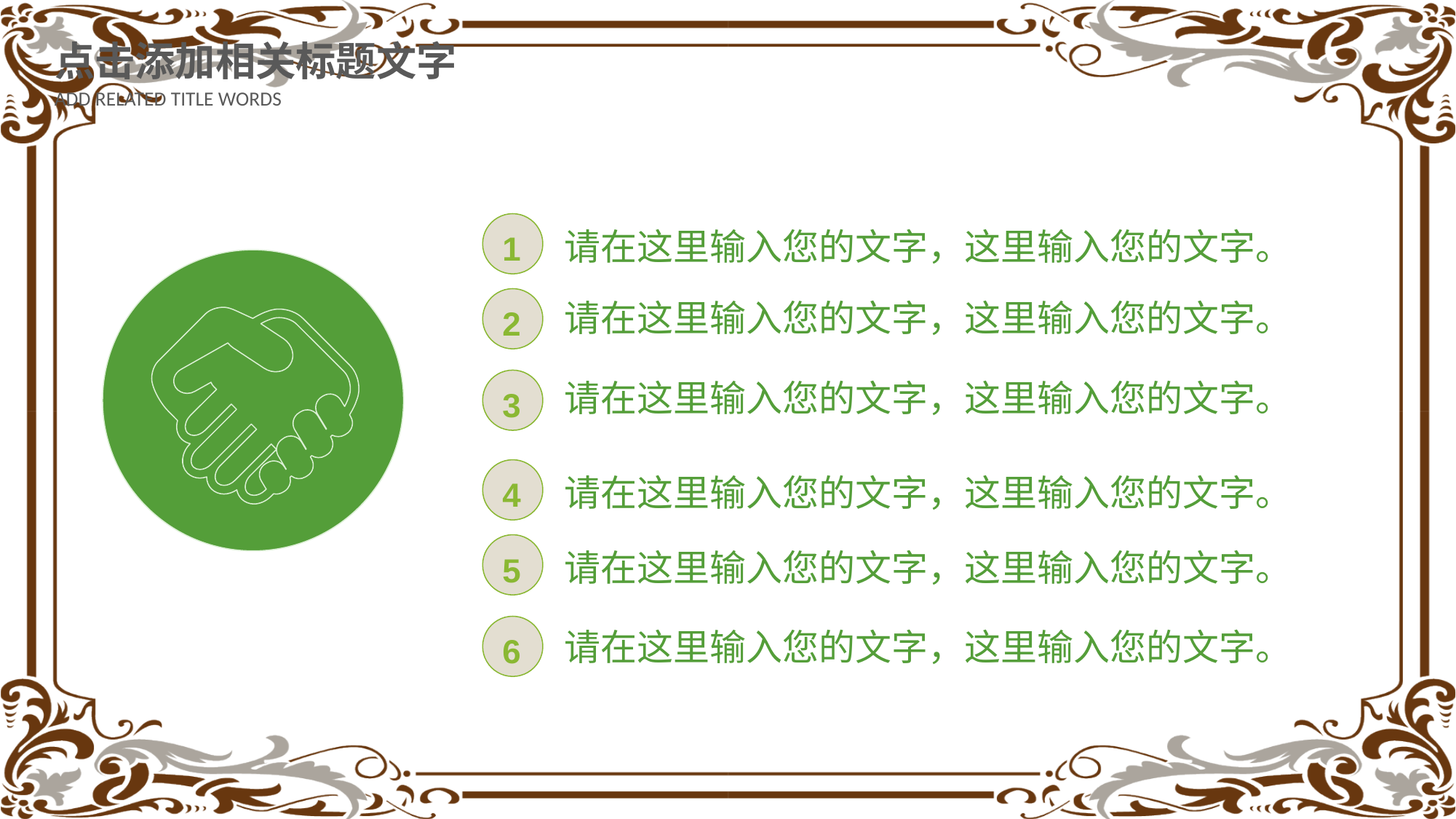

点击添加相关标题文字
ADD RELATED TITLE WORDS
1
请在这里输入您的文字，这里输入您的文字。

2
请在这里输入您的文字，这里输入您的文字。
3
请在这里输入您的文字，这里输入您的文字。
4
请在这里输入您的文字，这里输入您的文字。
5
请在这里输入您的文字，这里输入您的文字。
6
请在这里输入您的文字，这里输入您的文字。